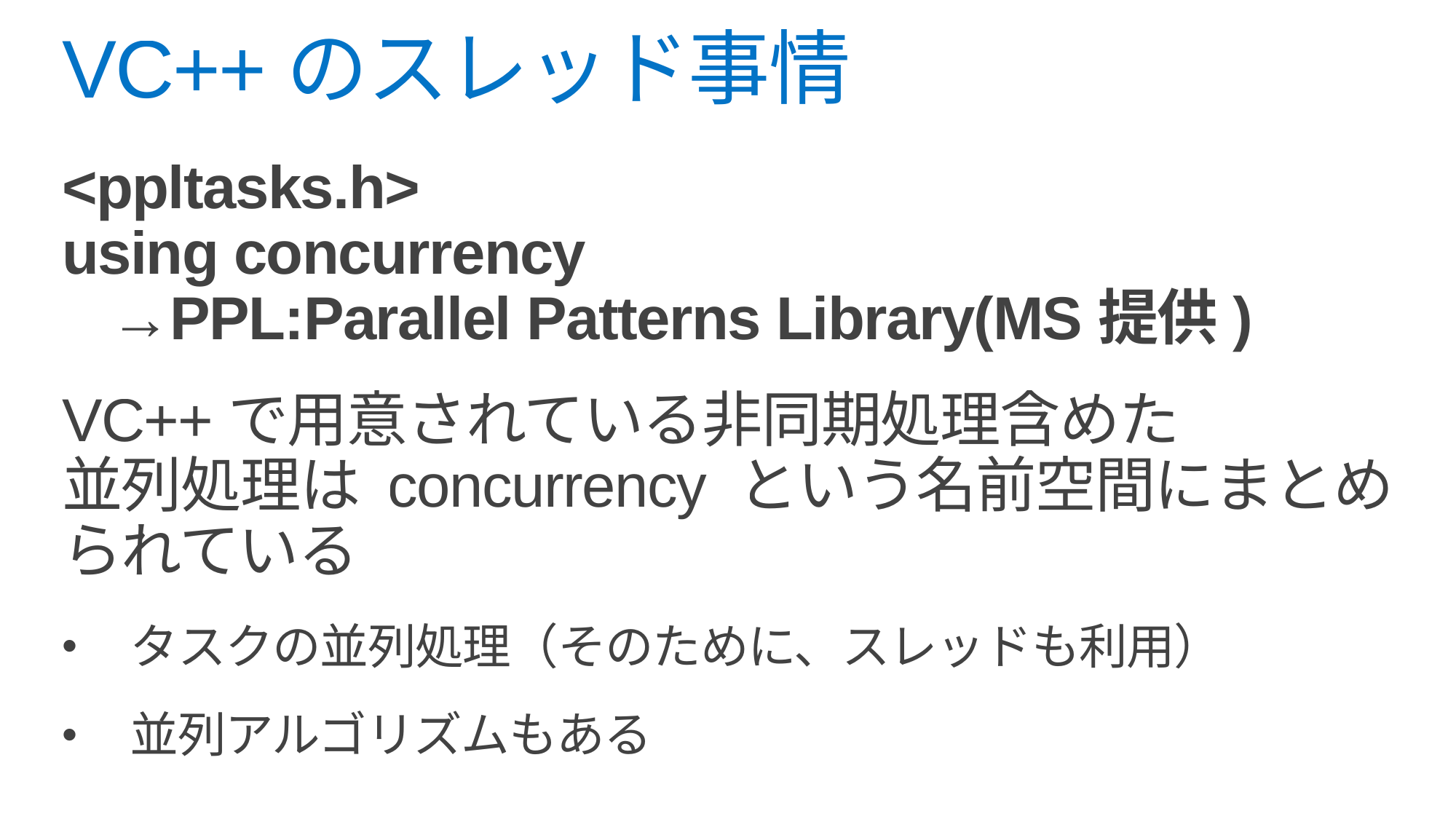

# VC++のスレッド事情
<ppltasks.h>
using concurrency
   →PPL:Parallel Patterns Library(MS提供)
VC++で用意されている非同期処理含めた
並列処理は concurrency という名前空間にまとめられている
タスクの並列処理（そのために、スレッドも利用）
並列アルゴリズムもある